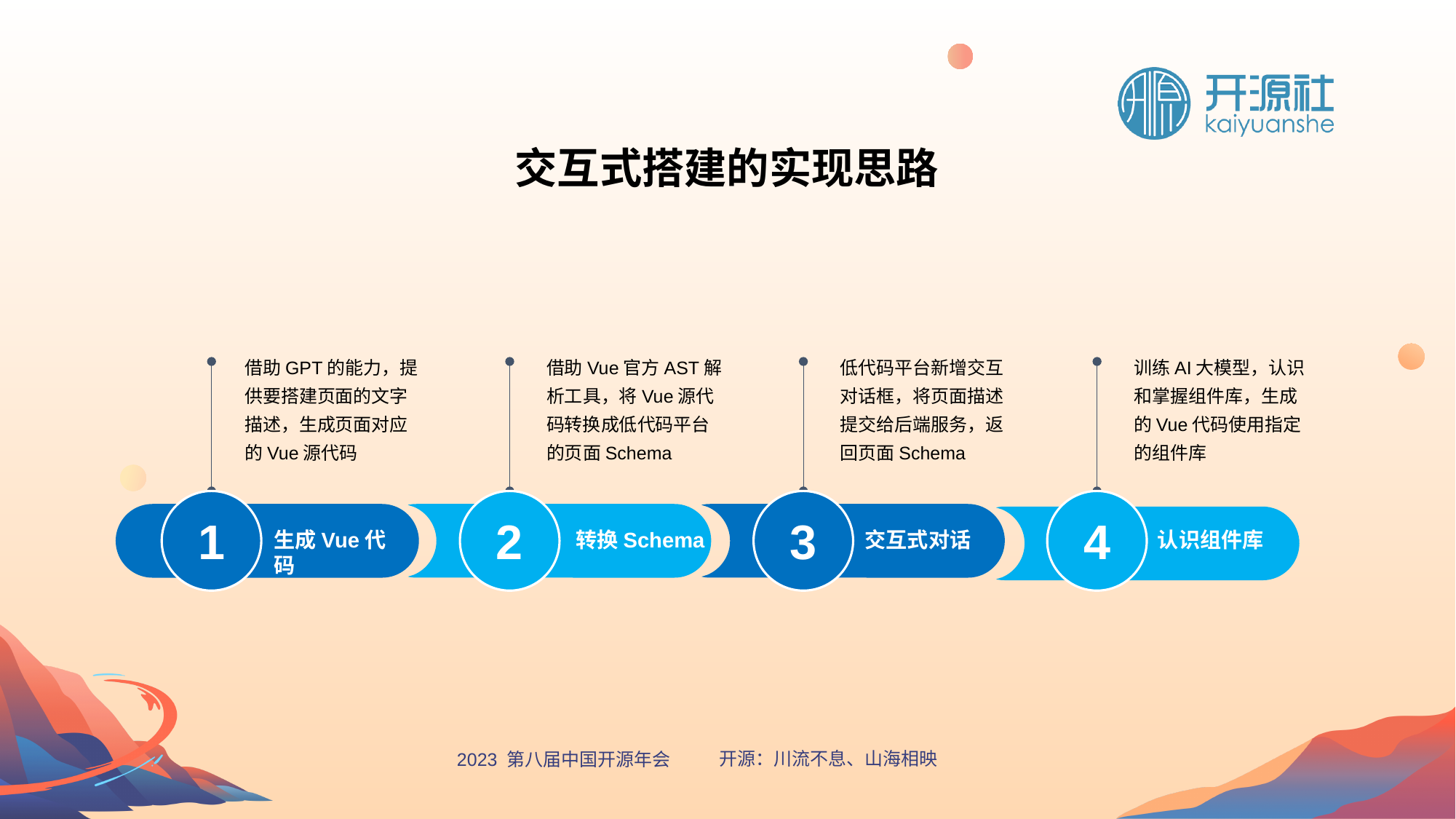

交互式搭建的实现思路
借助GPT的能力，提供要搭建页面的文字描述，生成页面对应的Vue源代码
1

生成Vue代码
借助Vue官方AST解析工具，将Vue源代码转换成低代码平台的页面Schema
2

转换Schema
低代码平台新增交互对话框，将页面描述提交给后端服务，返回页面Schema
3

交互式对话
训练AI大模型，认识和掌握组件库，生成的Vue代码使用指定的组件库
4

认识组件库